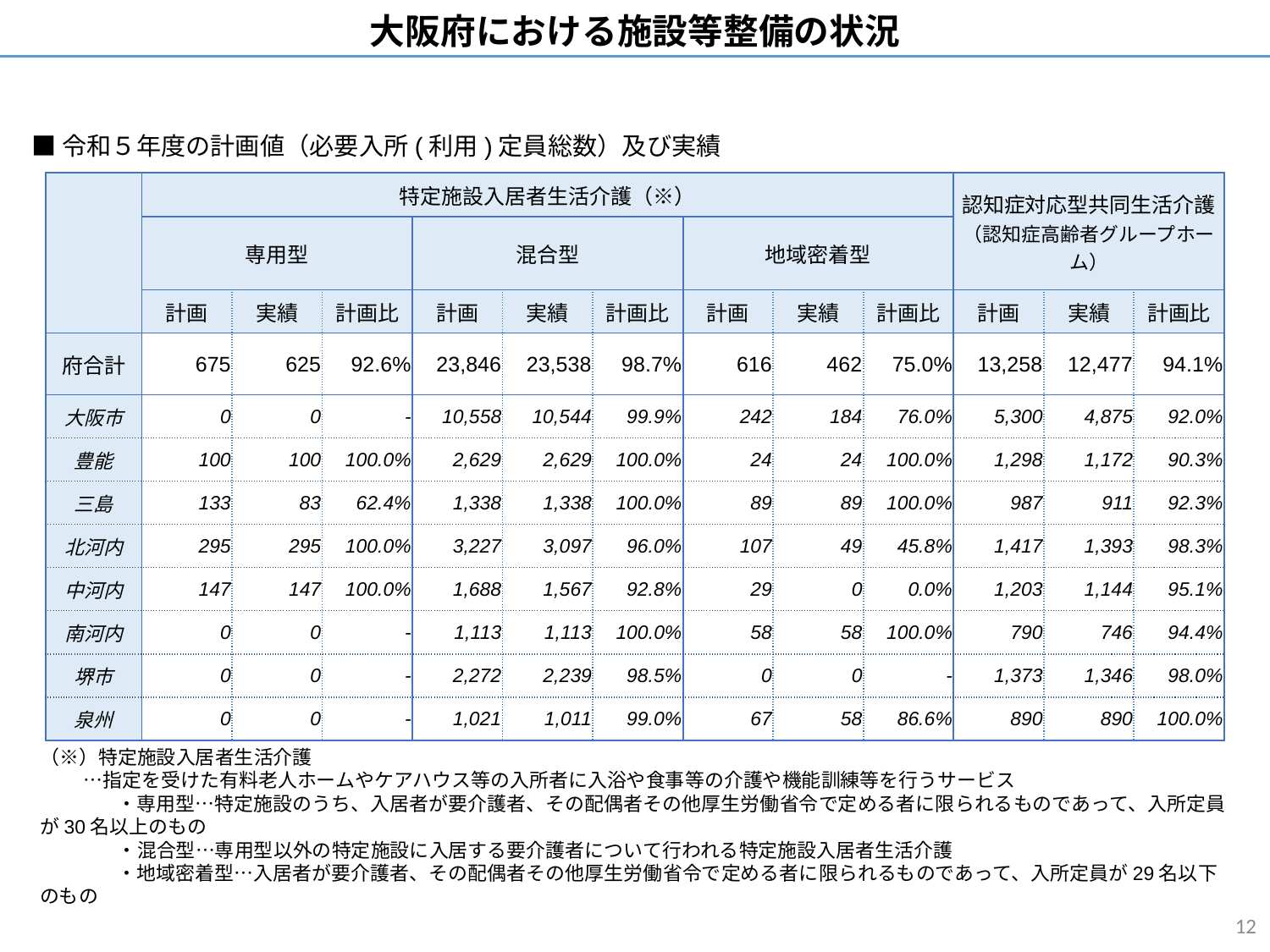

大阪府における施設等整備の状況
■令和５年度の計画値（必要入所(利用)定員総数）及び実績
|  | 特定施設入居者生活介護（※） |  |  | 特定施設入居者生活介護 （） |  |  | 地域密着型特定施設 入居者生活介護 |  |  | 認知症対応型共同生活介護 （認知症高齢者グループホーム） |  |  |
| --- | --- | --- | --- | --- | --- | --- | --- | --- | --- | --- | --- | --- |
|  | 専用型 |  |  | 混合型 |  |  | 地域密着型 |  |  |  |  |  |
|  | 計画 | 実績 | 計画比 | 計画 | 実績 | 計画比 | 計画 | 実績 | 計画比 | 計画 | 実績 | 計画比 |
| 府合計 | 675 | 625 | 92.6% | 23,846 | 23,538 | 98.7% | 616 | 462 | 75.0% | 13,258 | 12,477 | 94.1% |
| 大阪市 | 0 | 0 | - | 10,558 | 10,544 | 99.9% | 242 | 184 | 76.0% | 5,300 | 4,875 | 92.0% |
| 豊能 | 100 | 100 | 100.0% | 2,629 | 2,629 | 100.0% | 24 | 24 | 100.0% | 1,298 | 1,172 | 90.3% |
| 三島 | 133 | 83 | 62.4% | 1,338 | 1,338 | 100.0% | 89 | 89 | 100.0% | 987 | 911 | 92.3% |
| 北河内 | 295 | 295 | 100.0% | 3,227 | 3,097 | 96.0% | 107 | 49 | 45.8% | 1,417 | 1,393 | 98.3% |
| 中河内 | 147 | 147 | 100.0% | 1,688 | 1,567 | 92.8% | 29 | 0 | 0.0% | 1,203 | 1,144 | 95.1% |
| 南河内 | 0 | 0 | - | 1,113 | 1,113 | 100.0% | 58 | 58 | 100.0% | 790 | 746 | 94.4% |
| 堺市 | 0 | 0 | - | 2,272 | 2,239 | 98.5% | 0 | 0 | - | 1,373 | 1,346 | 98.0% |
| 泉州 | 0 | 0 | - | 1,021 | 1,011 | 99.0% | 67 | 58 | 86.6% | 890 | 890 | 100.0% |
（※）特定施設入居者生活介護
　 　…指定を受けた有料老人ホームやケアハウス等の入所者に入浴や食事等の介護や機能訓練等を行うサービス
　　　　・専用型…特定施設のうち、入居者が要介護者、その配偶者その他厚生労働省令で定める者に限られるものであって、入所定員が30名以上のもの
　　　　・混合型…専用型以外の特定施設に入居する要介護者について行われる特定施設入居者生活介護
　　　　・地域密着型…入居者が要介護者、その配偶者その他厚生労働省令で定める者に限られるものであって、入所定員が29名以下のもの
12